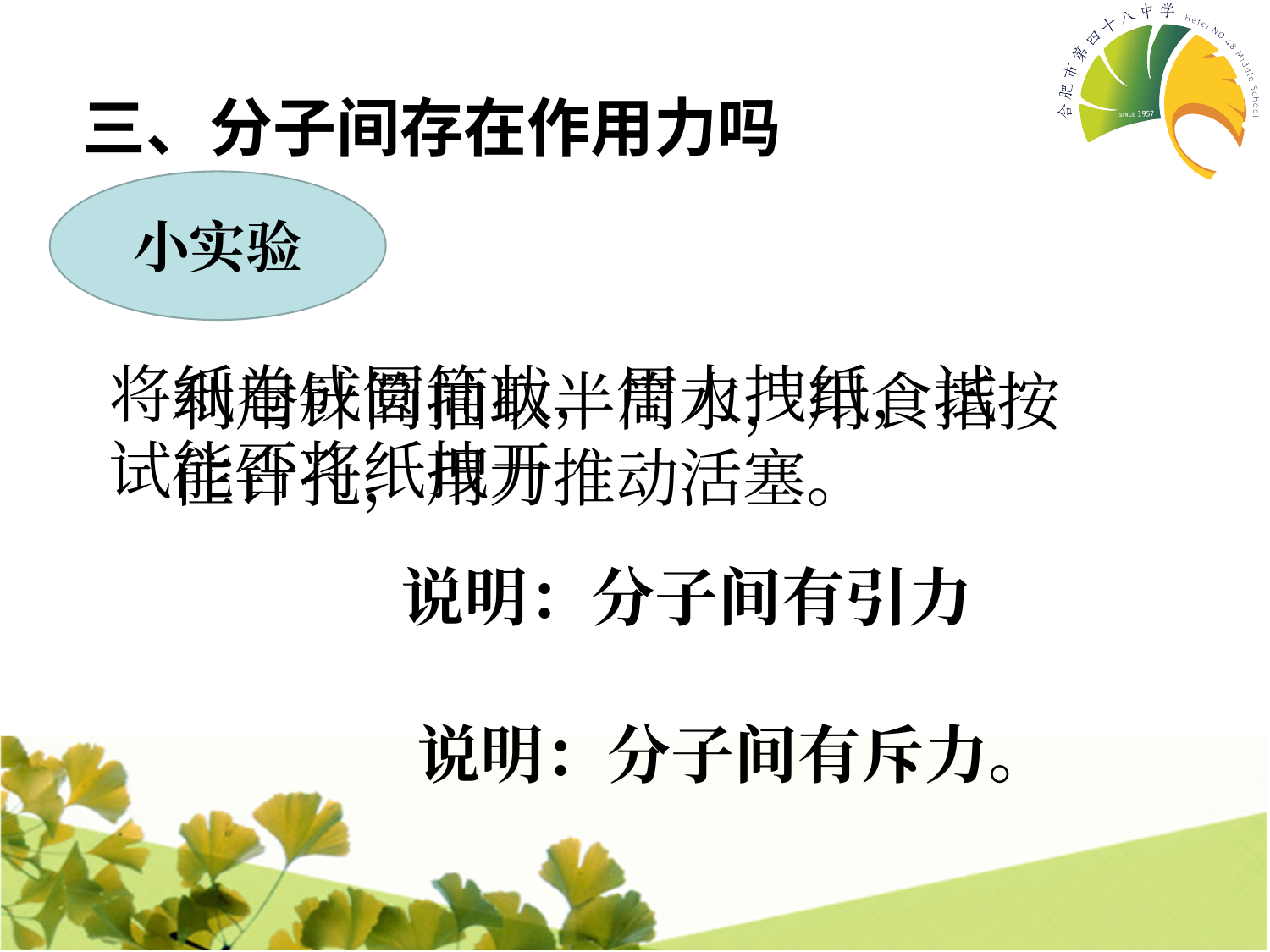

三、分子间存在作用力吗
小实验

利用针筒抽取半筒水，用食指按住针孔，用力推动活塞。

将纸卷成圆筒状，用力拽纸，试试能否将纸拽开

 说明：分子间有引力
说明：分子间有斥力。